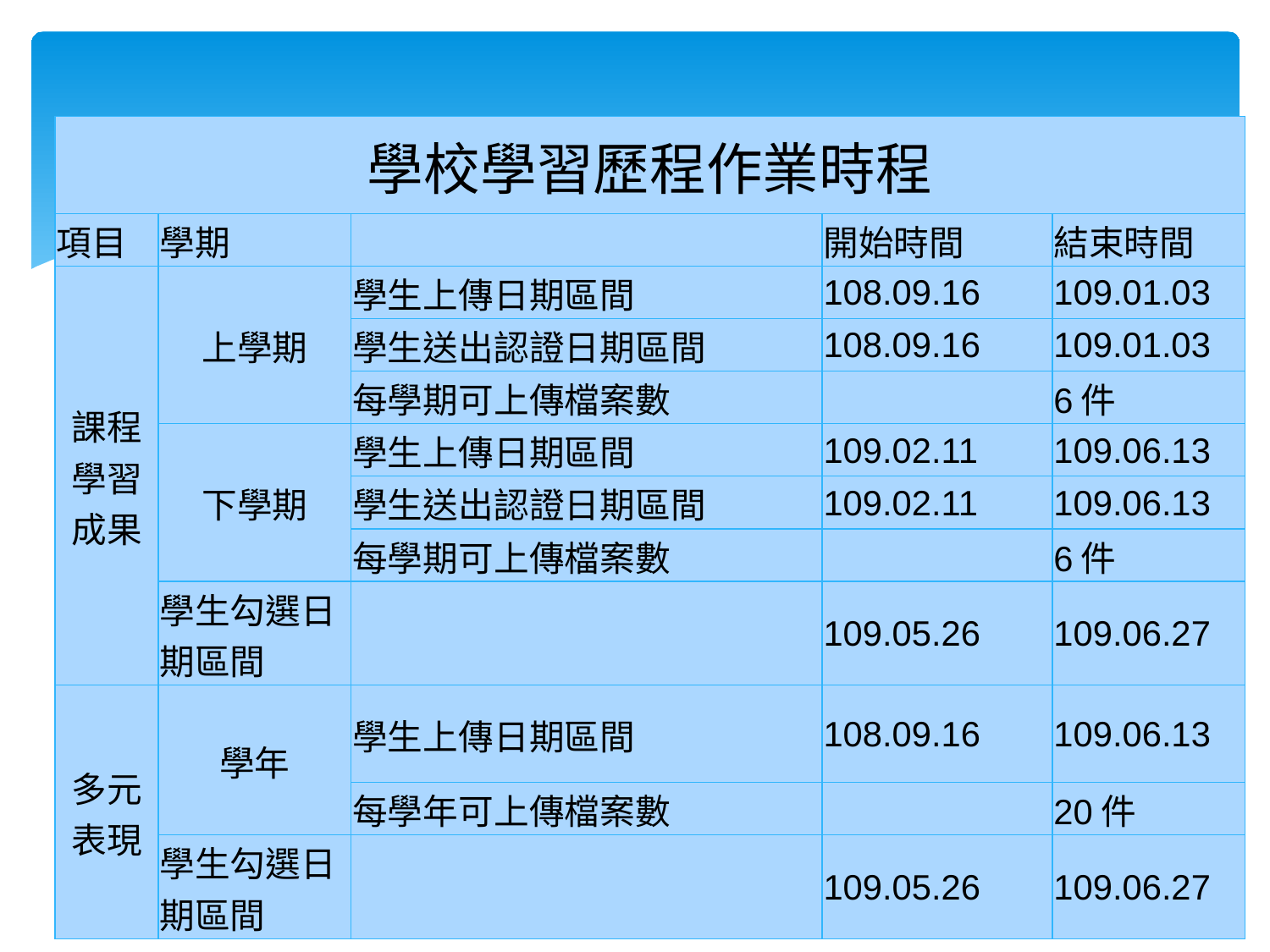

#
| 學校學習歷程作業時程 |  |  |  |  |
| --- | --- | --- | --- | --- |
| 項目 | 學期 |  | 開始時間 | 結束時間 |
| 課程學習成果 | 上學期 | 學生上傳日期區間 | 108.09.16 | 109.01.03 |
|  |  | 學生送出認證日期區間 | 108.09.16 | 109.01.03 |
|  |  | 每學期可上傳檔案數 |  | 6件 |
|  | 下學期 | 學生上傳日期區間 | 109.02.11 | 109.06.13 |
|  |  | 學生送出認證日期區間 | 109.02.11 | 109.06.13 |
|  |  | 每學期可上傳檔案數 |  | 6件 |
|  | 學生勾選日期區間 |  | 109.05.26 | 109.06.27 |
| 多元表現 | 學年 | 學生上傳日期區間 | 108.09.16 | 109.06.13 |
|  |  | 每學年可上傳檔案數 |  | 20件 |
|  | 學生勾選日期區間 |  | 109.05.26 | 109.06.27 |